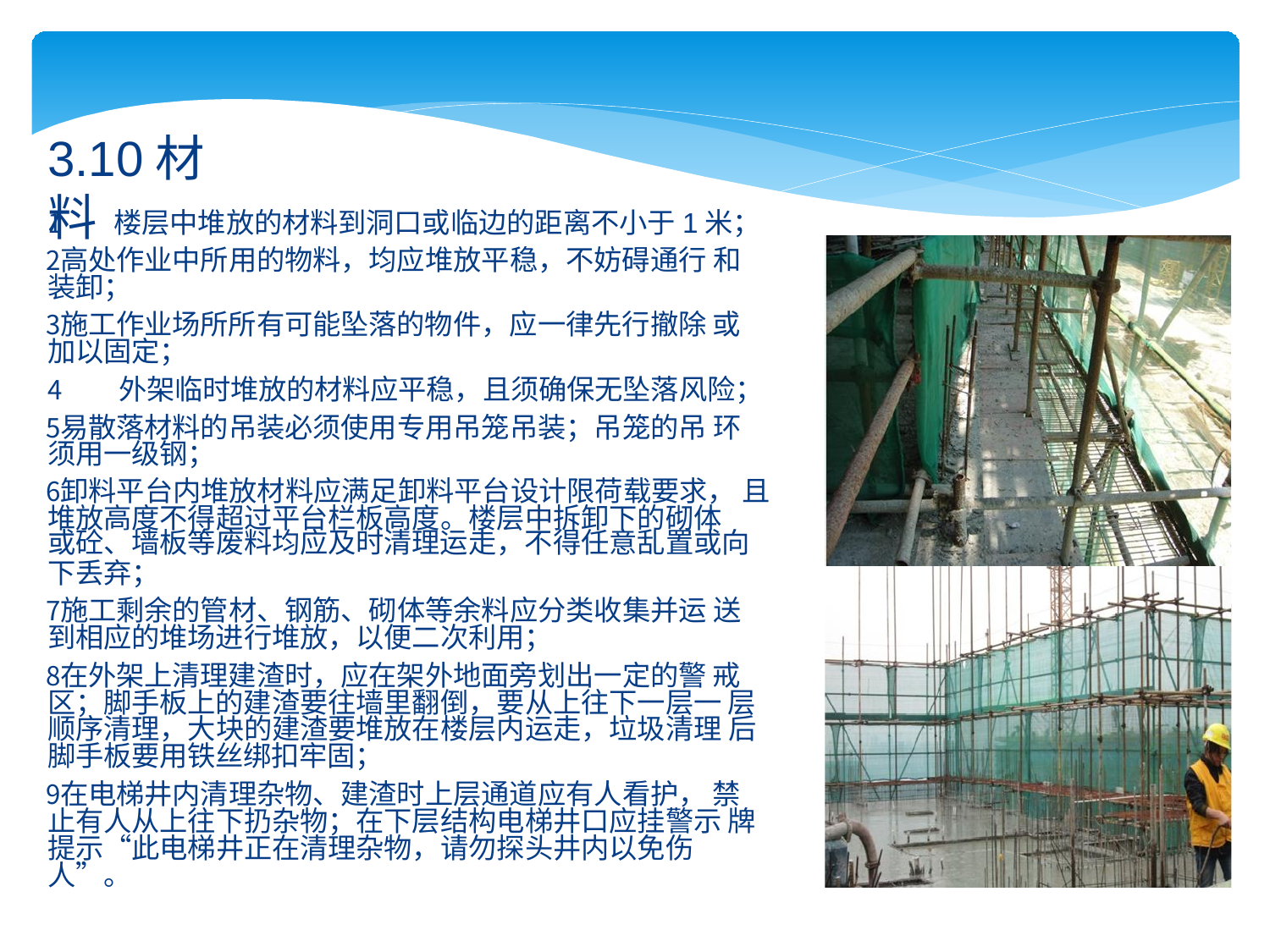

# 3.10材料
楼层中堆放的材料到洞口或临边的距离不小于1米；
高处作业中所用的物料，均应堆放平稳，不妨碍通行 和装卸；
施工作业场所所有可能坠落的物件，应一律先行撤除 或加以固定；
外架临时堆放的材料应平稳，且须确保无坠落风险；
易散落材料的吊装必须使用专用吊笼吊装；吊笼的吊 环须用一级钢；
卸料平台内堆放材料应满足卸料平台设计限荷载要求， 且堆放高度不得超过平台栏板高度。楼层中拆卸下的砌体
或砼、墙板等废料均应及时清理运走，不得任意乱置或向
下丢弃；
施工剩余的管材、钢筋、砌体等余料应分类收集并运 送到相应的堆场进行堆放，以便二次利用；
在外架上清理建渣时，应在架外地面旁划出一定的警 戒区；脚手板上的建渣要往墙里翻倒，要从上往下一层一 层顺序清理，大块的建渣要堆放在楼层内运走，垃圾清理 后脚手板要用铁丝绑扣牢固；
在电梯井内清理杂物、建渣时上层通道应有人看护， 禁止有人从上往下扔杂物；在下层结构电梯井口应挂警示 牌提示“此电梯井正在清理杂物，请勿探头井内以免伤
人”。